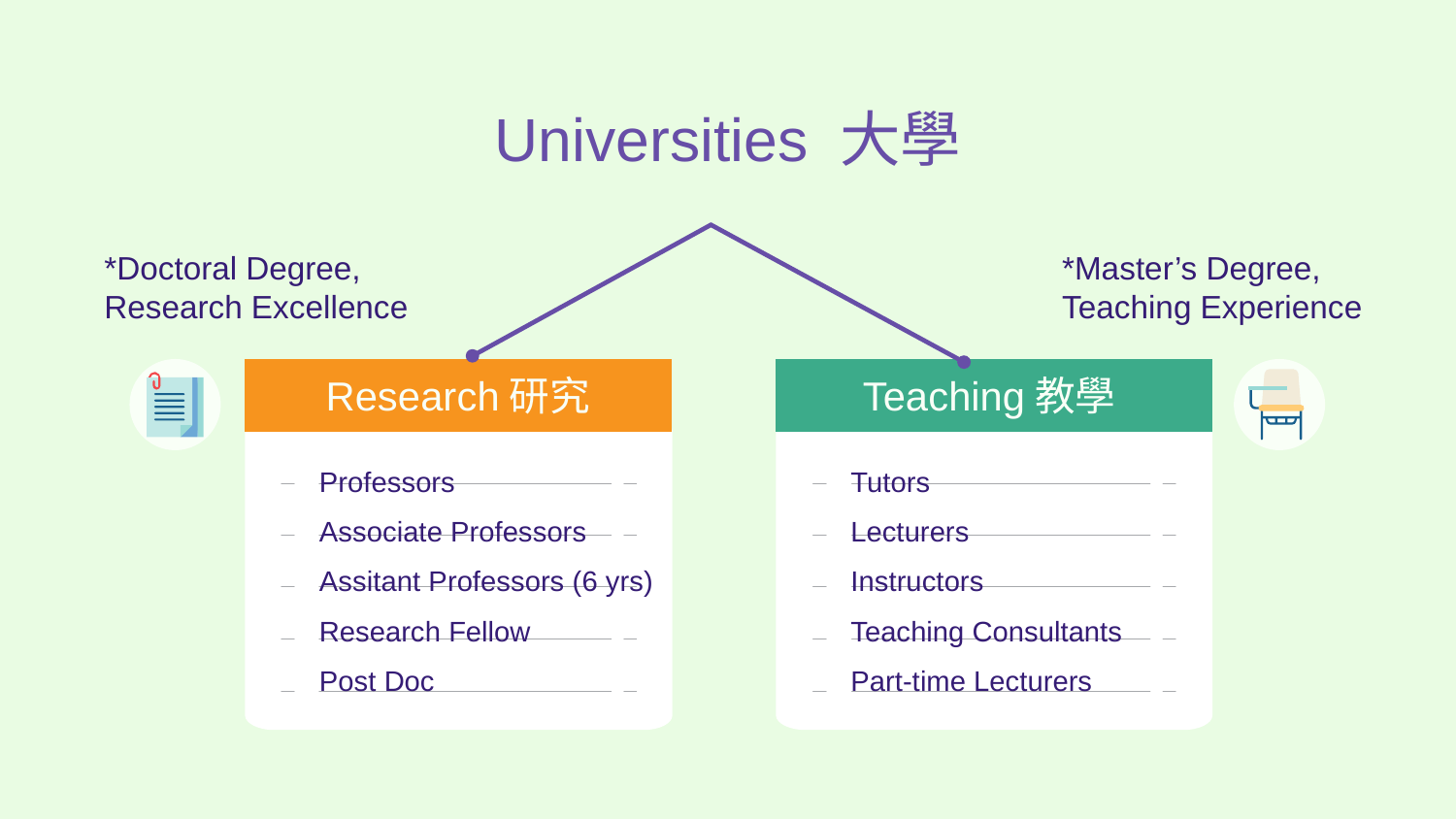

# Universities 大學
*Doctoral Degree,
Research Excellence
*Master’s Degree,
Teaching Experience
Research研究
Teaching教學

Professors
Associate Professors
Assitant Professors (6 yrs)
Research Fellow
Post Doc

Tutors
Lecturers
Instructors
Teaching Consultants
Part-time Lecturers